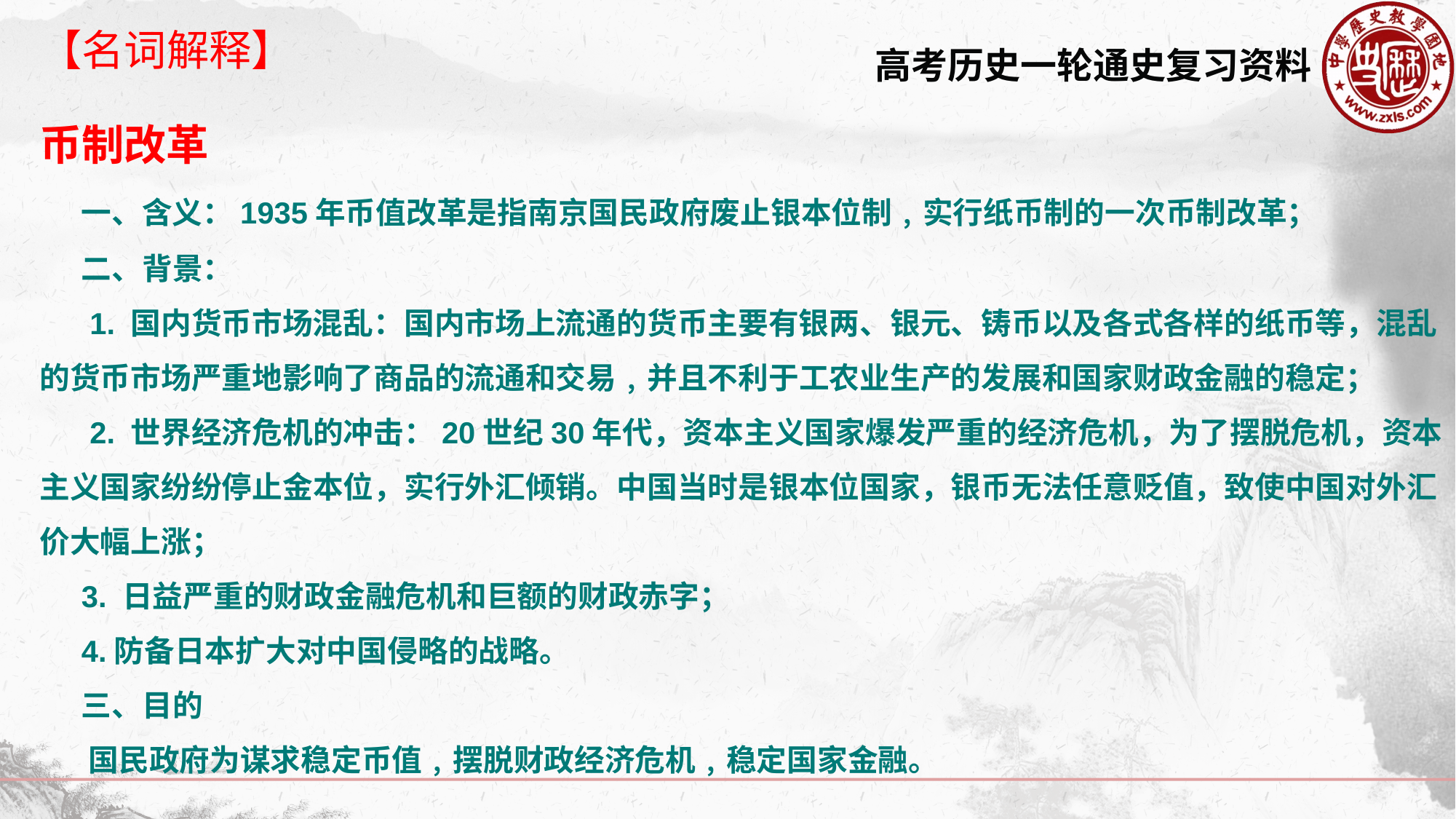

【名词解释】
币制改革
    一、含义：1935年币值改革是指南京国民政府废止银本位制﹐实行纸币制的一次币制改革；
     二、背景：
      1. 国内货币市场混乱：国内市场上流通的货币主要有银两、银元、铸币以及各式各样的纸币等，混乱的货币市场严重地影响了商品的流通和交易﹐并且不利于工农业生产的发展和国家财政金融的稳定；
      2. 世界经济危机的冲击：20世纪30年代，资本主义国家爆发严重的经济危机，为了摆脱危机，资本主义国家纷纷停止金本位，实行外汇倾销。中国当时是银本位国家，银币无法任意贬值，致使中国对外汇价大幅上涨；
     3. 日益严重的财政金融危机和巨额的财政赤字；
     4.防备日本扩大对中国侵略的战略。
     三、目的
      国民政府为谋求稳定币值﹐摆脱财政经济危机﹐稳定国家金融。